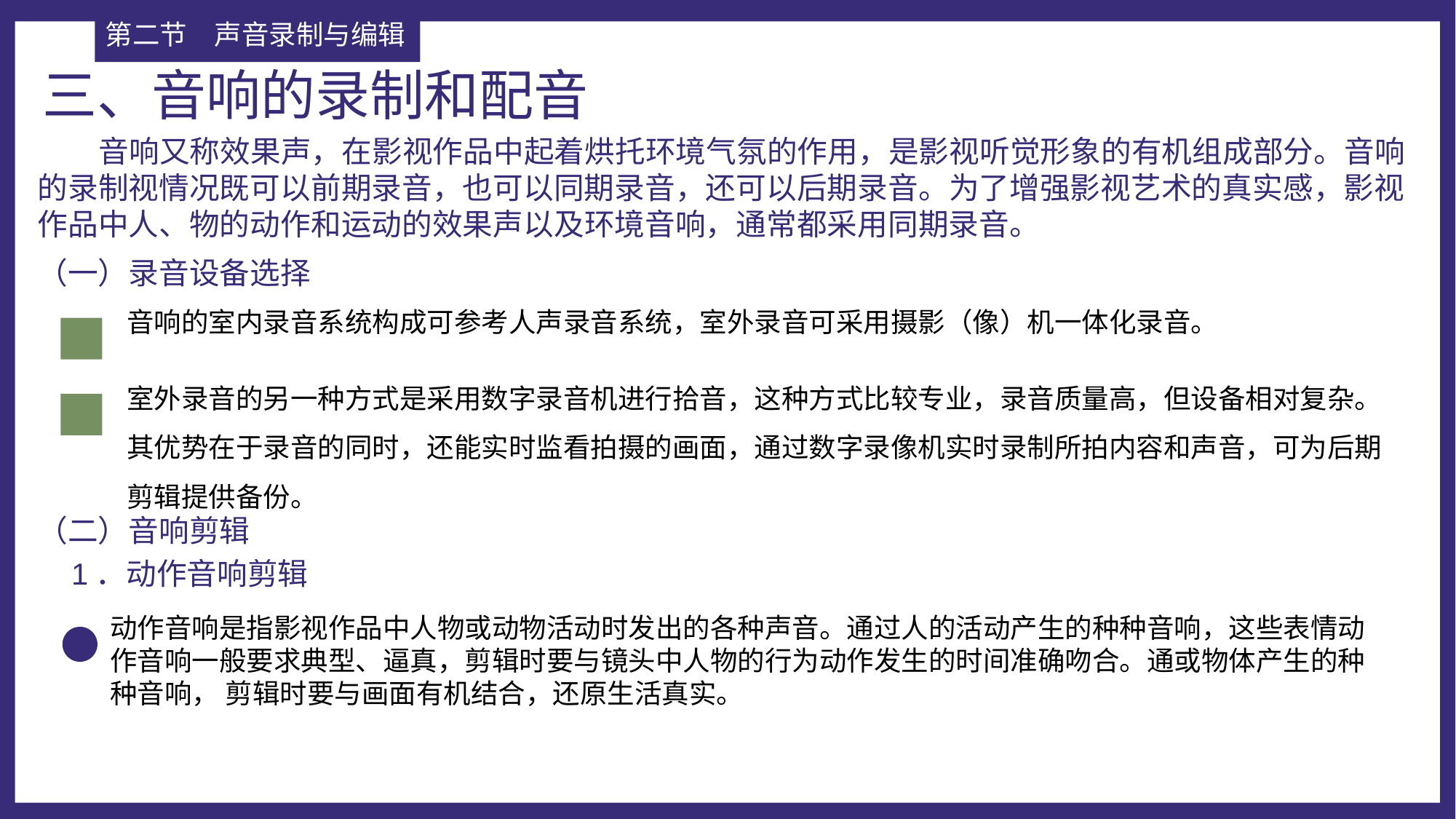

第二节	声音录制与编辑
三、音响的录制和配音
        音响又称效果声，在影视作品中起着烘托环境气氛的作用，是影视听觉形象的有机组成部分。音响的录制视情况既可以前期录音，也可以同期录音，还可以后期录音。为了增强影视艺术的真实感，影视作品中人、物的动作和运动的效果声以及环境音响，通常都采用同期录音。
（一）录音设备选择
音响的室内录音系统构成可参考人声录音系统，室外录音可采用摄影（像）机一体化录音。

室外录音的另一种方式是采用数字录音机进行拾音，这种方式比较专业，录音质量高，但设备相对复杂。其优势在于录音的同时，还能实时监看拍摄的画面，通过数字录像机实时录制所拍内容和声音，可为后期剪辑提供备份。

（二）音响剪辑
1．动作音响剪辑
动作音响是指影视作品中人物或动物活动时发出的各种声音。通过人的活动产生的种种音响，这些表情动作音响一般要求典型、逼真，剪辑时要与镜头中人物的行为动作发生的时间准确吻合。通或物体产生的种种音响， 剪辑时要与画面有机结合，还原生活真实。